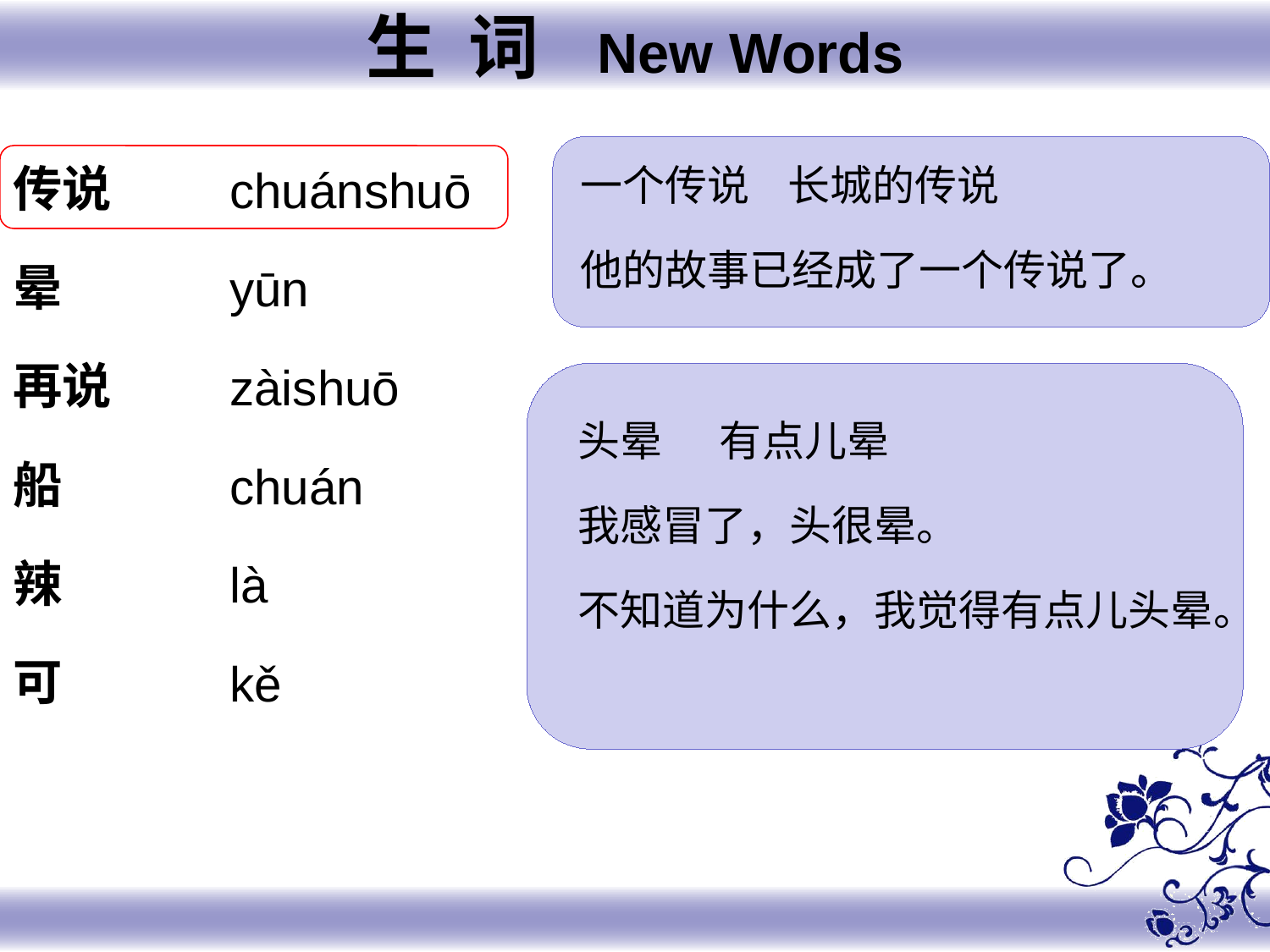

生  词   New Words
传说
晕
再说
船
辣
可
chuánshuō
yūn
zàishuō
chuán
là
kě

一个传说    长城的传说
他的故事已经成了一个传说了。

头晕      有点儿晕
我感冒了，头很晕。
不知道为什么，我觉得有点儿头晕。